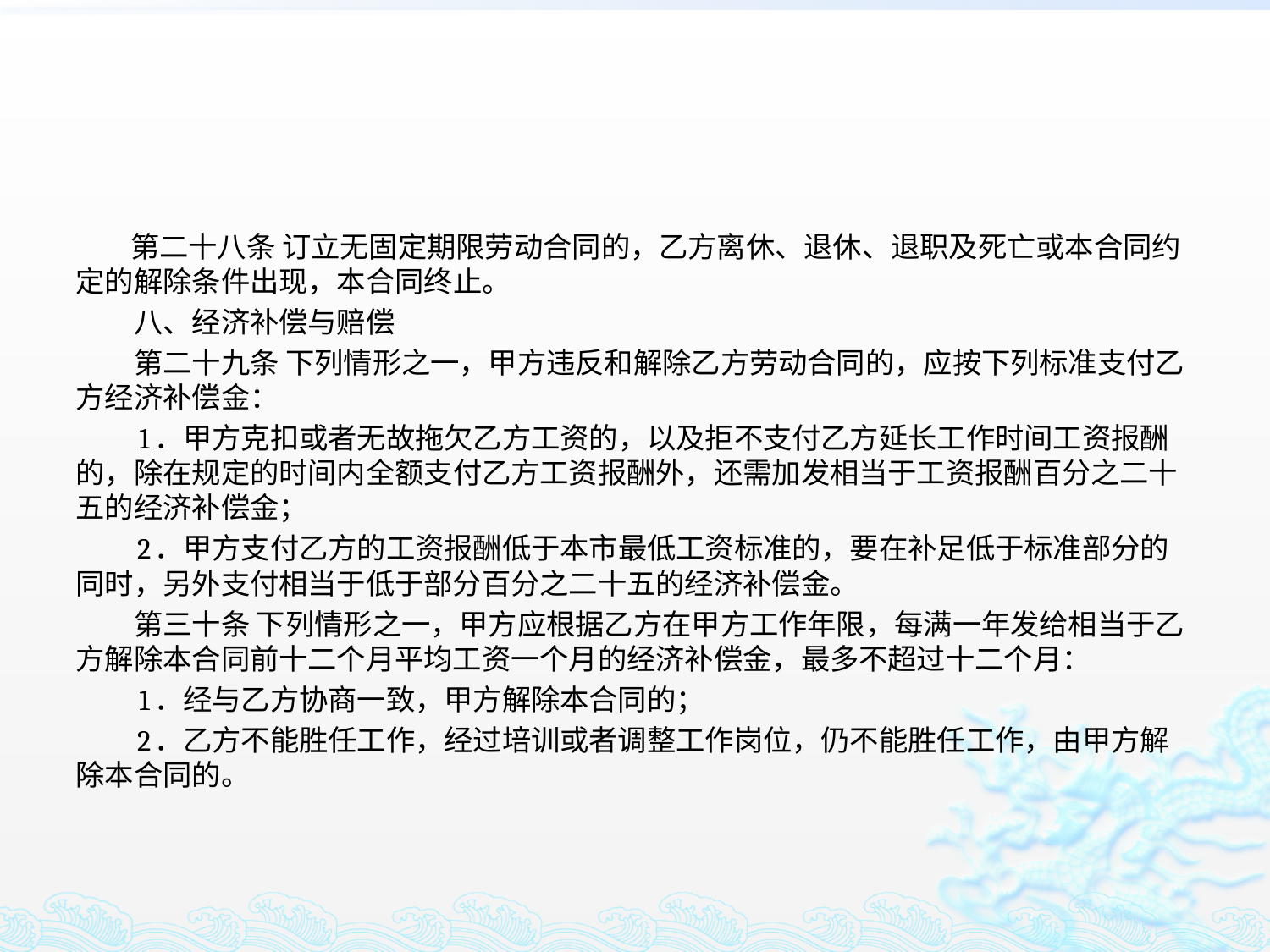

#
        第二十八条 订立无固定期限劳动合同的，乙方离休、退休、退职及死亡或本合同约定的解除条件出现，本合同终止。
　　八、经济补偿与赔偿
　　第二十九条 下列情形之一，甲方违反和解除乙方劳动合同的，应按下列标准支付乙方经济补偿金：
　　1．甲方克扣或者无故拖欠乙方工资的，以及拒不支付乙方延长工作时间工资报酬的，除在规定的时间内全额支付乙方工资报酬外，还需加发相当于工资报酬百分之二十五的经济补偿金；
　　2．甲方支付乙方的工资报酬低于本市最低工资标准的，要在补足低于标准部分的同时，另外支付相当于低于部分百分之二十五的经济补偿金。
　　第三十条 下列情形之一，甲方应根据乙方在甲方工作年限，每满一年发给相当于乙方解除本合同前十二个月平均工资一个月的经济补偿金，最多不超过十二个月：
　　1．经与乙方协商一致，甲方解除本合同的；
　　2．乙方不能胜任工作，经过培训或者调整工作岗位，仍不能胜任工作，由甲方解除本合同的。